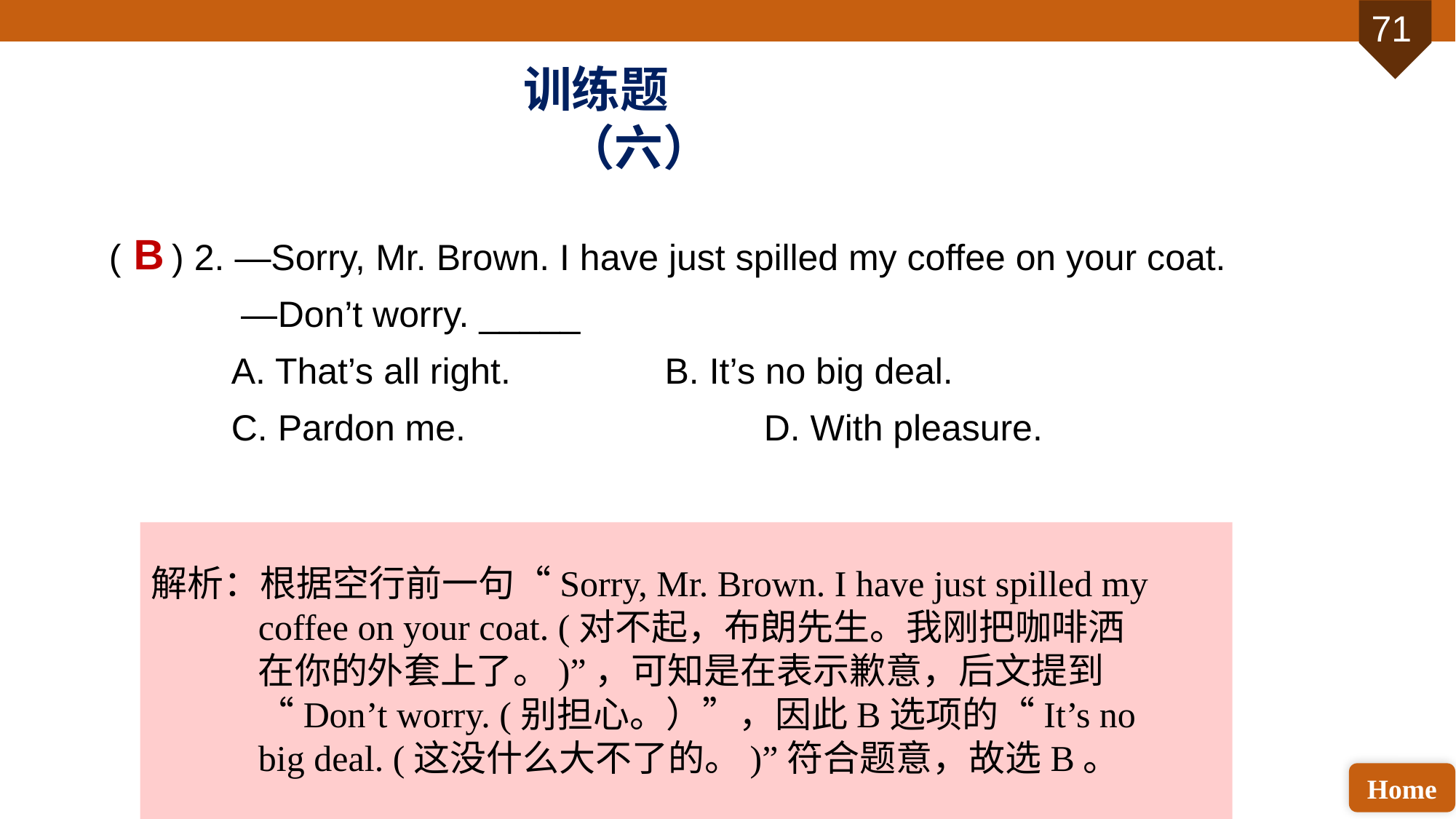

训练题（六）
(     ) 2. —Sorry, Mr. Brown. I have just spilled my coffee on your coat.
             —Don’t worry. _____
            A. That’s all right.		 B. It’s no big deal.
            C. Pardon me. 			D. With pleasure.
B

解析：根据空行前一句“Sorry, Mr. Brown. I have just spilled my coffee on your coat. (对不起，布朗先生。我刚把咖啡洒在你的外套上了。)”，可知是在表示歉意，后文提到“Don’t worry. (别担心。）”，因此B选项的“It’s no big deal. (这没什么大不了的。)”符合题意，故选B。